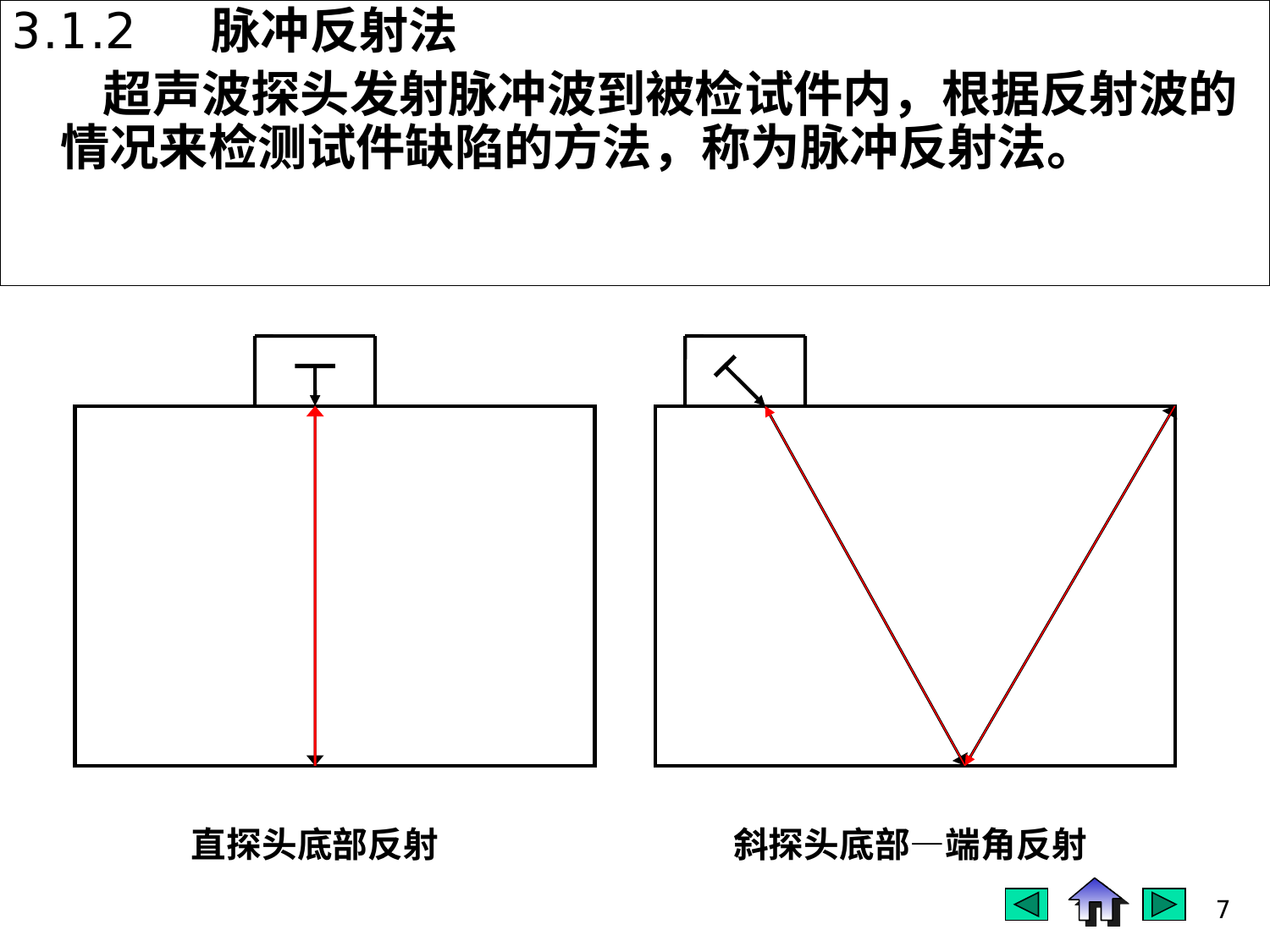

3.1.2	 脉冲反射法
       超声波探头发射脉冲波到被检试件内，根据反射波的情况来检测试件缺陷的方法，称为脉冲反射法。
#

直探头底部反射
斜探头底部—端角反射
7